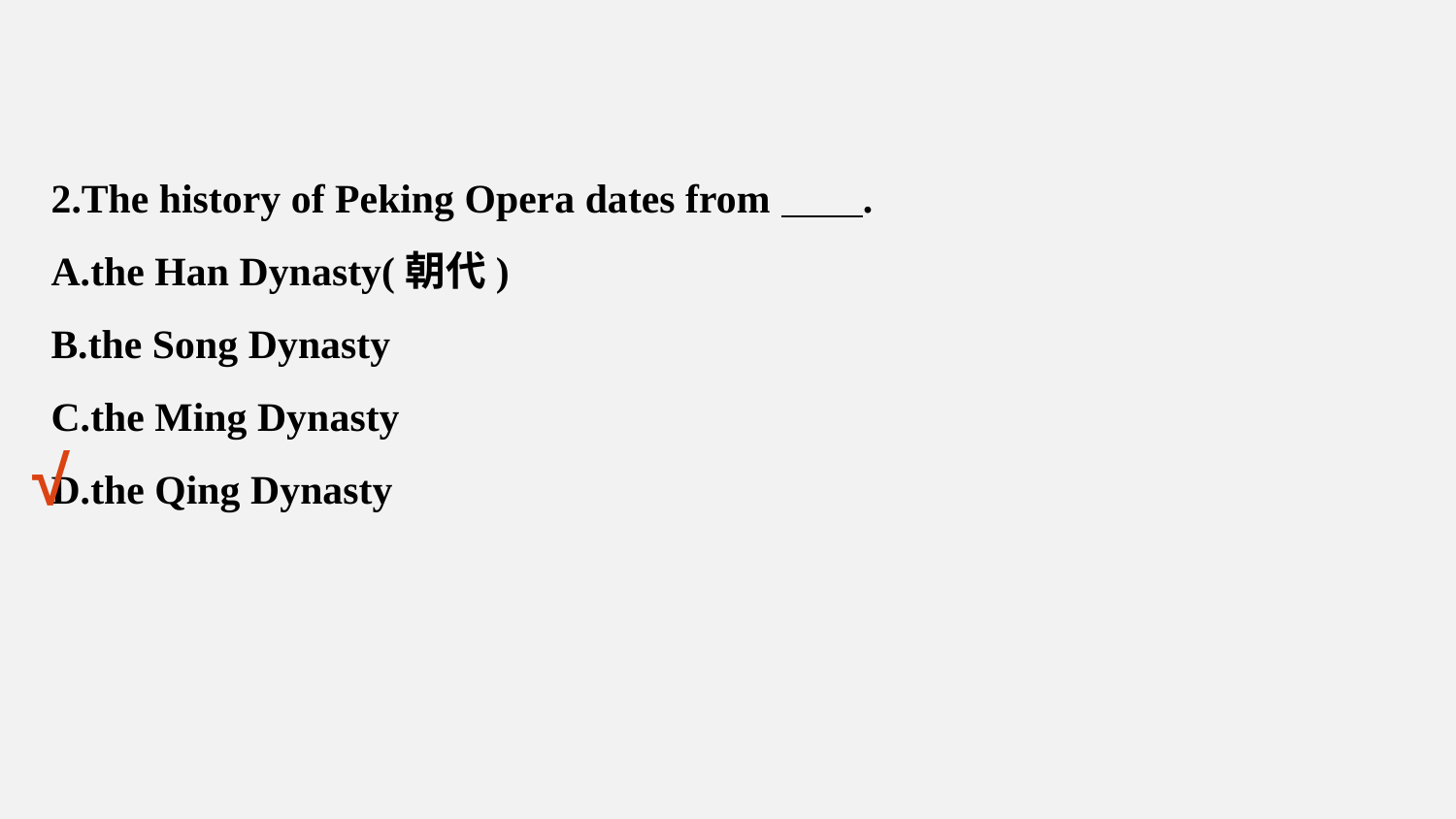

2.The history of Peking Opera dates from         .
A.the Han Dynasty(朝代)
B.the Song Dynasty
C.the Ming Dynasty
D.the Qing Dynasty
√